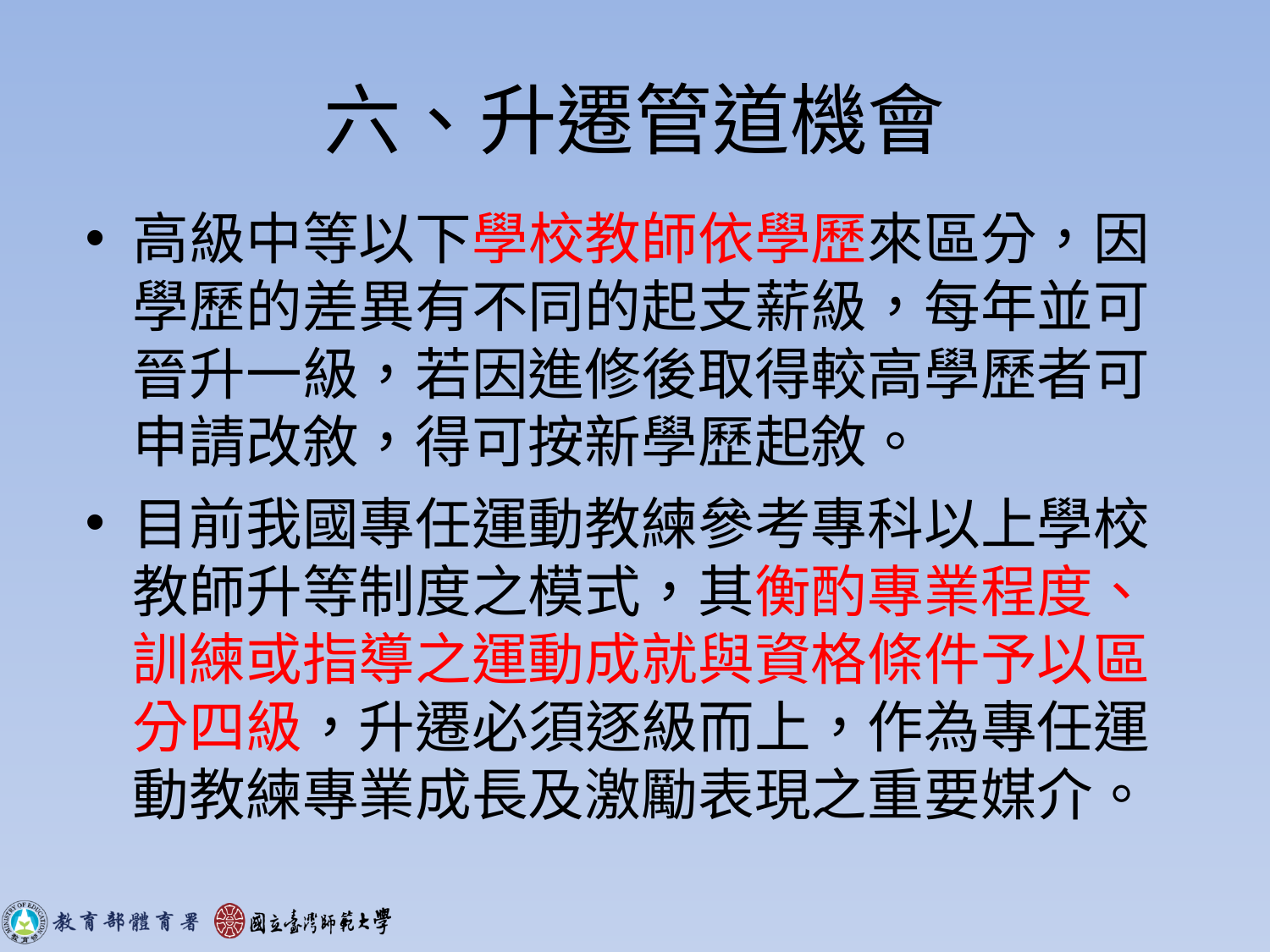

# 六、升遷管道機會
高級中等以下學校教師依學歷來區分，因學歷的差異有不同的起支薪級，每年並可晉升一級，若因進修後取得較高學歷者可申請改敘，得可按新學歷起敘。
目前我國專任運動教練參考專科以上學校教師升等制度之模式，其衡酌專業程度、訓練或指導之運動成就與資格條件予以區分四級，升遷必須逐級而上，作為專任運動教練專業成長及激勵表現之重要媒介。